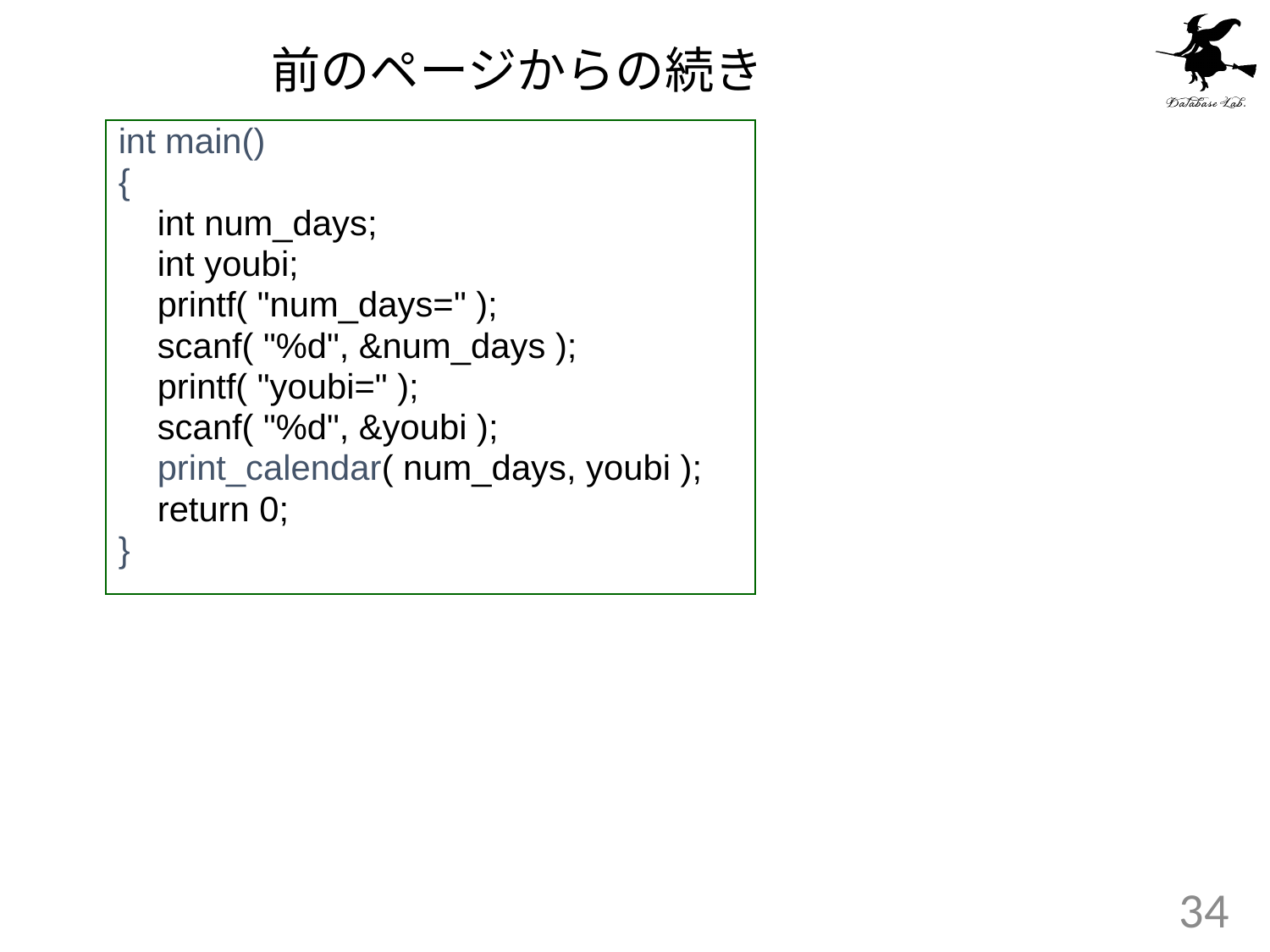

前のページからの続き

int main()
{
    int num_days;
    int youbi;
    printf( "num_days=" );
    scanf( "%d", &num_days );
    printf( "youbi=" );
    scanf( "%d", &youbi );
    print_calendar( num_days, youbi );
    return 0;
}
34